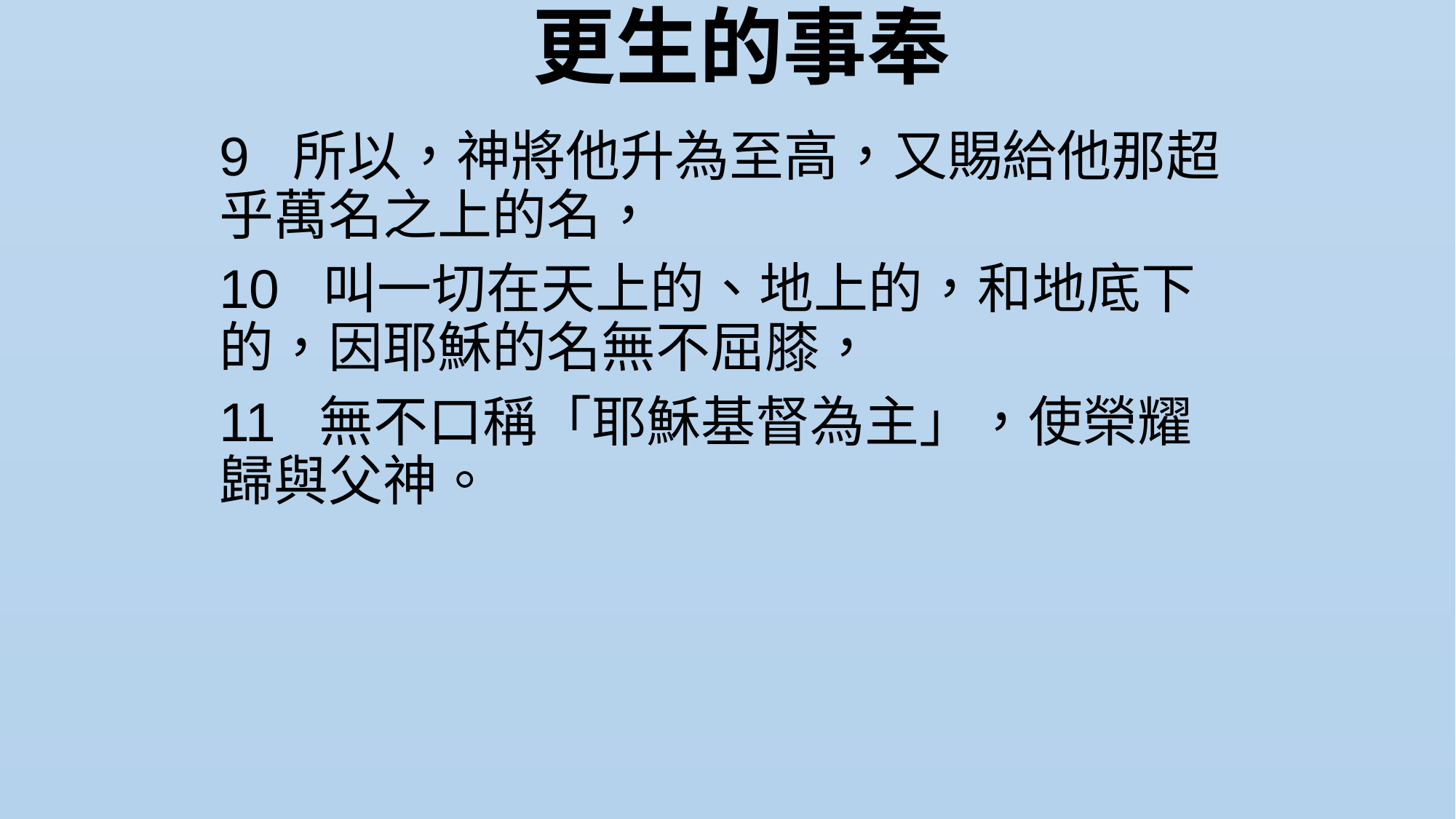

# 更生的事奉
9  所以，神將他升為至高，又賜給他那超乎萬名之上的名，
10  叫一切在天上的、地上的，和地底下的，因耶穌的名無不屈膝，
11  無不口稱「耶穌基督為主」，使榮耀歸與父神。